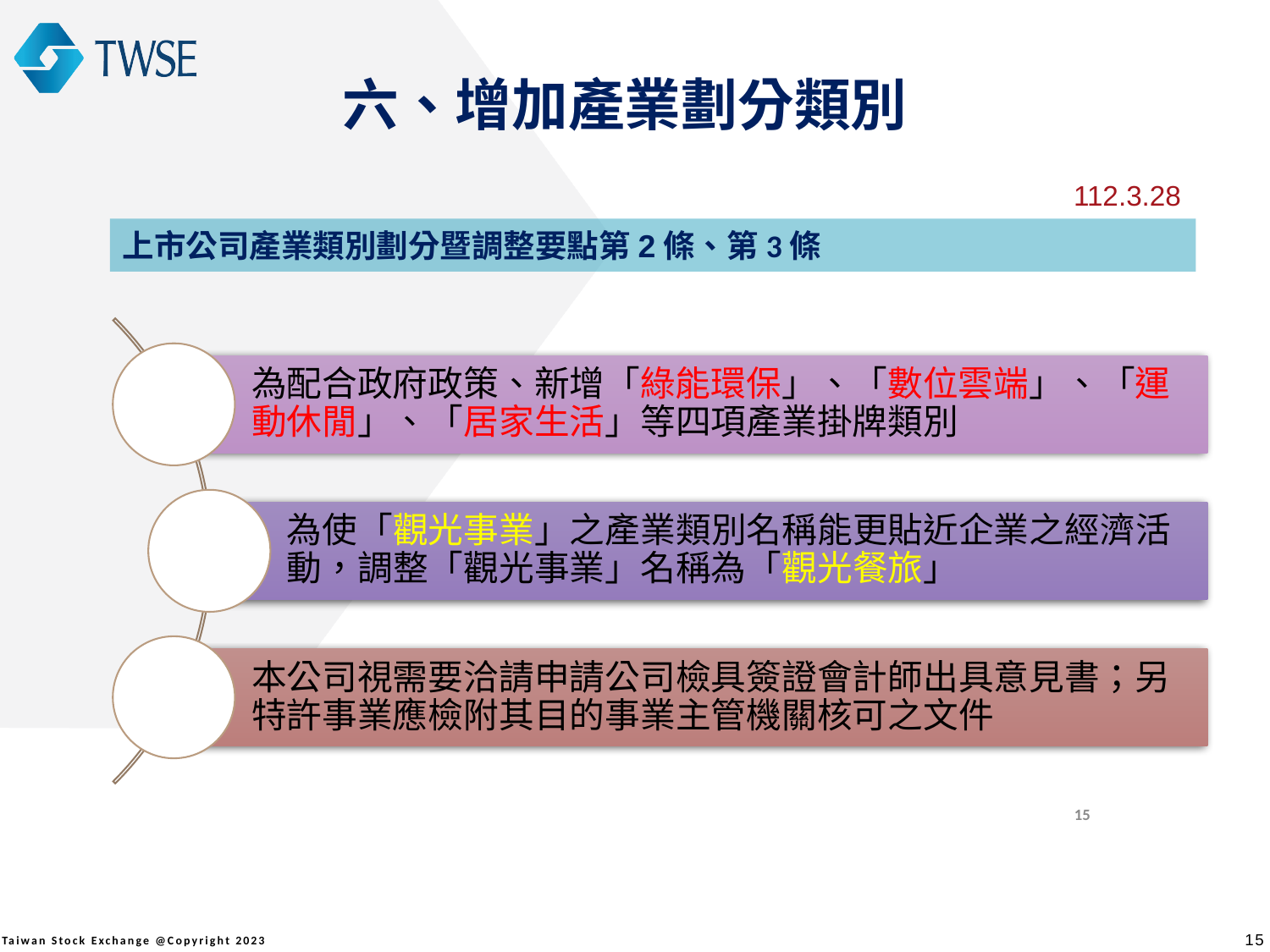

六、增加產業劃分類別
112.3.28
上市公司產業類別劃分暨調整要點第2條、第3條
為配合政府政策、新增「綠能環保」、「數位雲端」、「運動休閒」、「居家生活」等四項產業掛牌類別
為使「觀光事業」之產業類別名稱能更貼近企業之經濟活動，調整「觀光事業」名稱為「觀光餐旅」
本公司視需要洽請申請公司檢具簽證會計師出具意見書；另特許事業應檢附其目的事業主管機關核可之文件
15
15